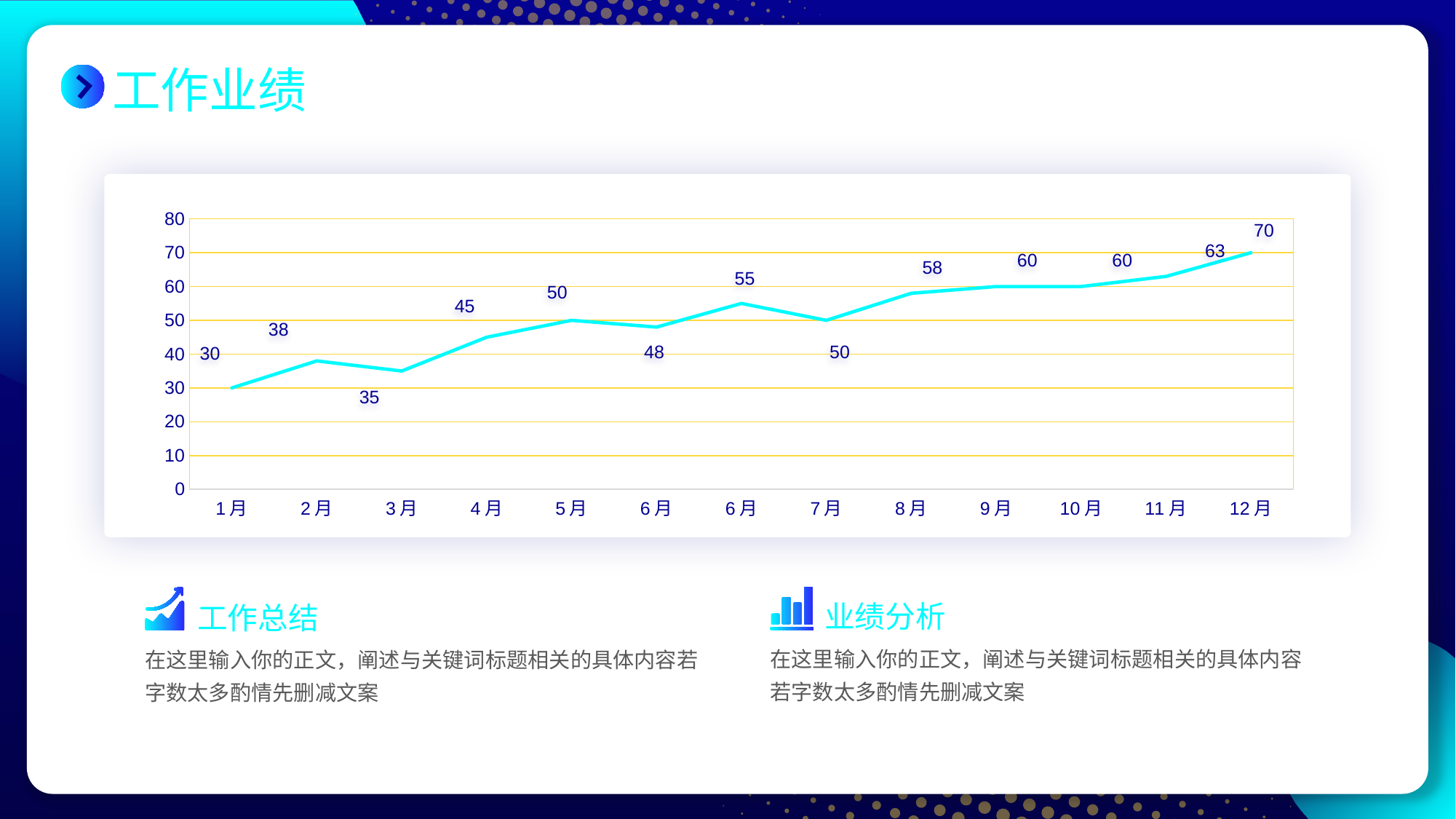

# 工作业绩

### Chart

| Category | 系列 1 |
|---|---|
| 1月 | 30.0 |
| 2月 | 38.0 |
| 3月 | 35.0 |
| 4月 | 45.0 |
| 5月 | 50.0 |
| 6月 | 48.0 |
| 6月 | 55.0 |
| 7月 | 50.0 |
| 8月 | 58.0 |
| 9月 | 60.0 |
| 10月 | 60.0 |
| 11月 | 63.0 |
| 12月 | 70.0 |
70
63
60
60
58
55
50
45
38
48
50
30
35

业绩分析
工作总结
在这里输入你的正文，阐述与关键词标题相关的具体内容若字数太多酌情先删减文案
在这里输入你的正文，阐述与关键词标题相关的具体内容若字数太多酌情先删减文案